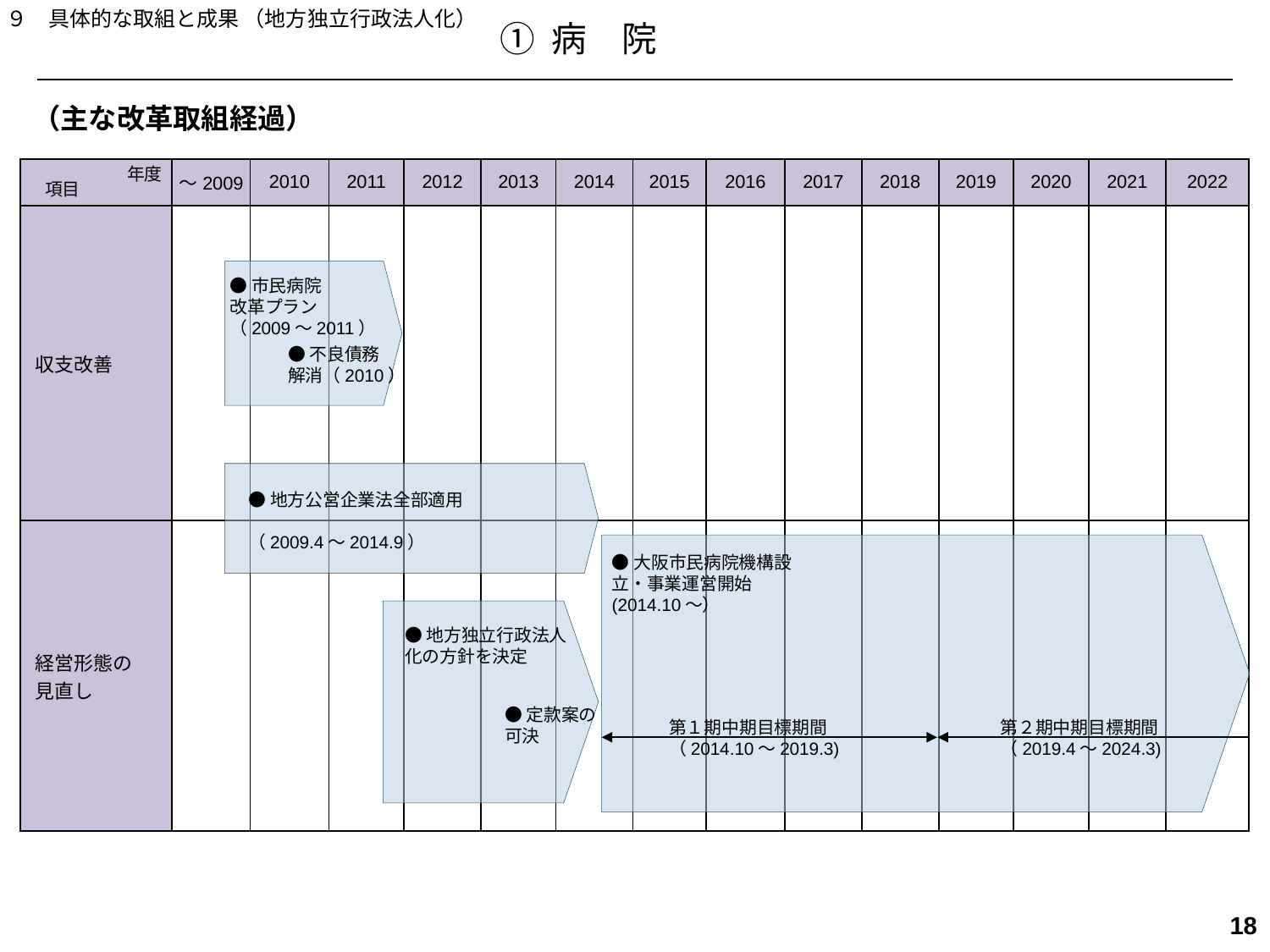

９　具体的な取組と成果 （地方独立行政法人化）
① 病　院
（主な改革取組経過）
|  | ～2009 | 2010 | 2011 | 2012 | 2013 | 2014 | 2015 | 2016 | 2017 | 2018 | 2019 | 2020 | 2021 | 2022 |
| --- | --- | --- | --- | --- | --- | --- | --- | --- | --- | --- | --- | --- | --- | --- |
| 収支改善 |  |  |  |  |  |  |  |  |  |  |  |  |  |  |
| 経営形態の 見直し |  |  |  |  |  |  |  |  |  |  |  |  |  |  |
年度
項目
●市民病院
改革プラン
（2009～2011）

●不良債務
解消（2010）
●地方公営企業法全部適用

（2009.4～2014.9）

●大阪市民病院機構設立・事業運営開始
(2014.10～）

●地方独立行政法人化の方針を決定
●定款案の
可決
第１期中期目標期間
（2014.10～2019.3)
第２期中期目標期間
（2019.4～2024.3)
18